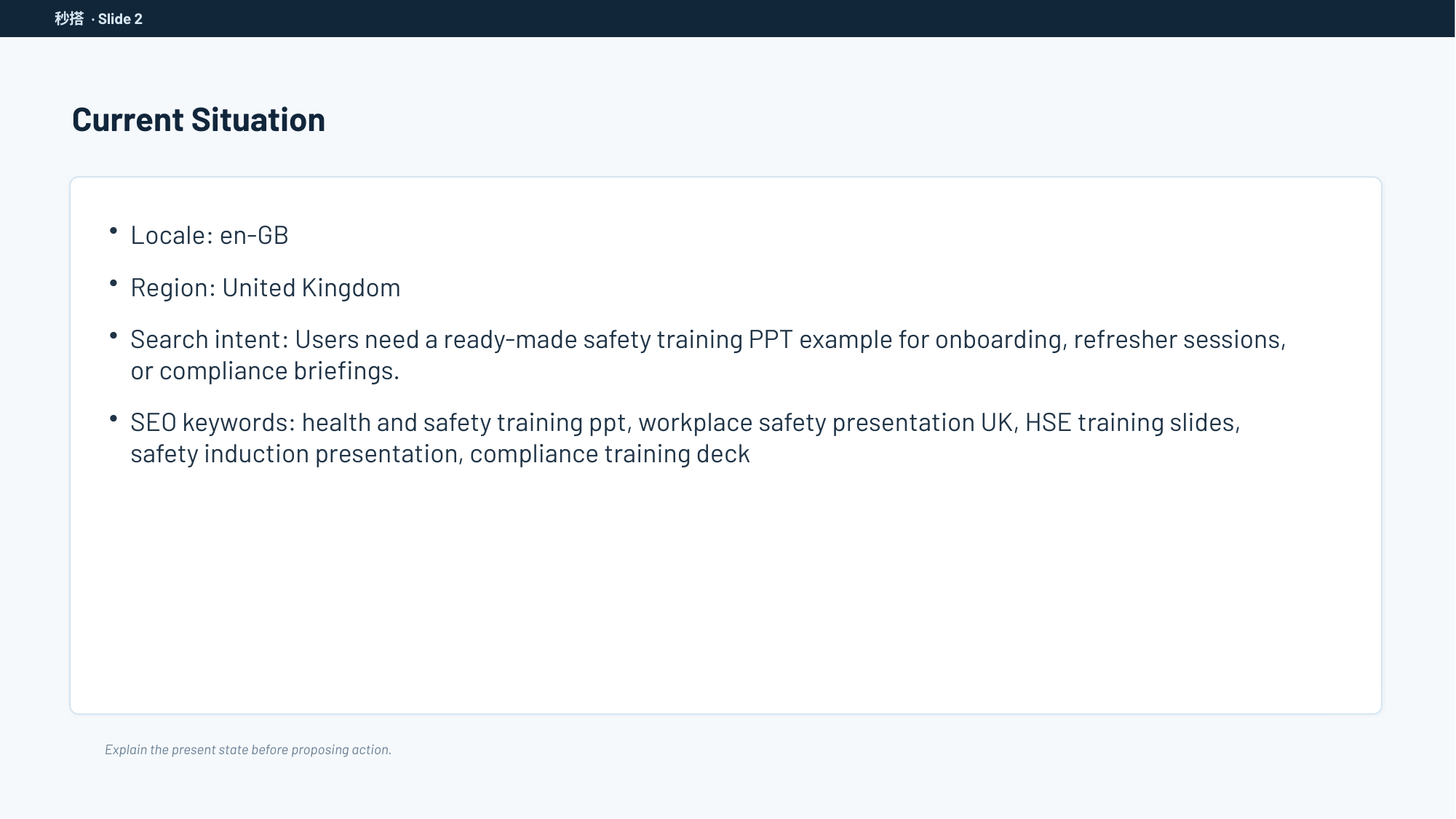

秒搭 · Slide 2
Current Situation

Locale: en-GB
Region: United Kingdom
Search intent: Users need a ready-made safety training PPT example for onboarding, refresher sessions, or compliance briefings.
SEO keywords: health and safety training ppt, workplace safety presentation UK, HSE training slides, safety induction presentation, compliance training deck
Explain the present state before proposing action.